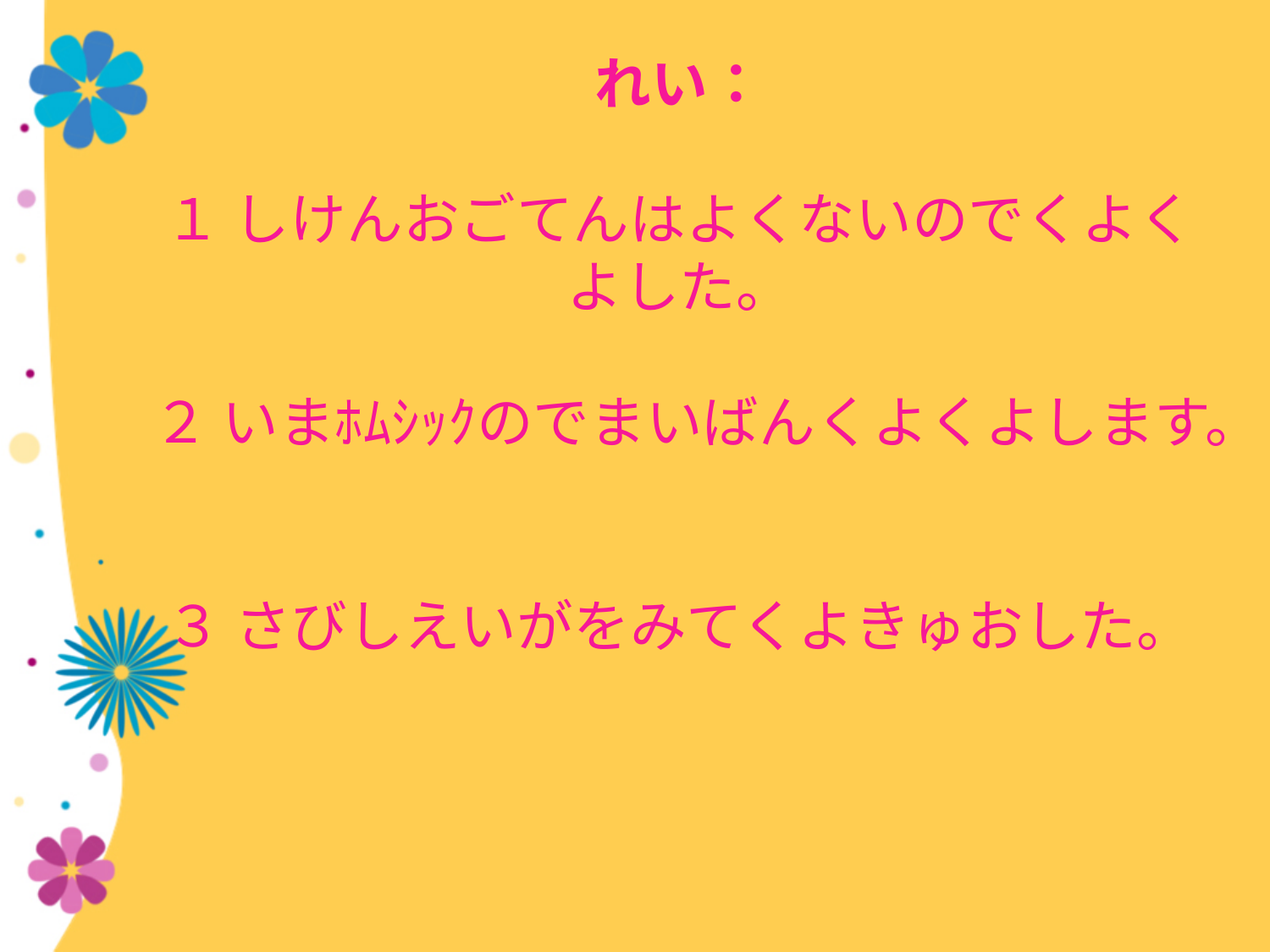

# れい： １ しけんおごてんはよくないのでくよくよした。 ２ いまﾎﾑｼｯｸのでまいばんくよくよします。 ３ さびしえいがをみてくよきゅおした。